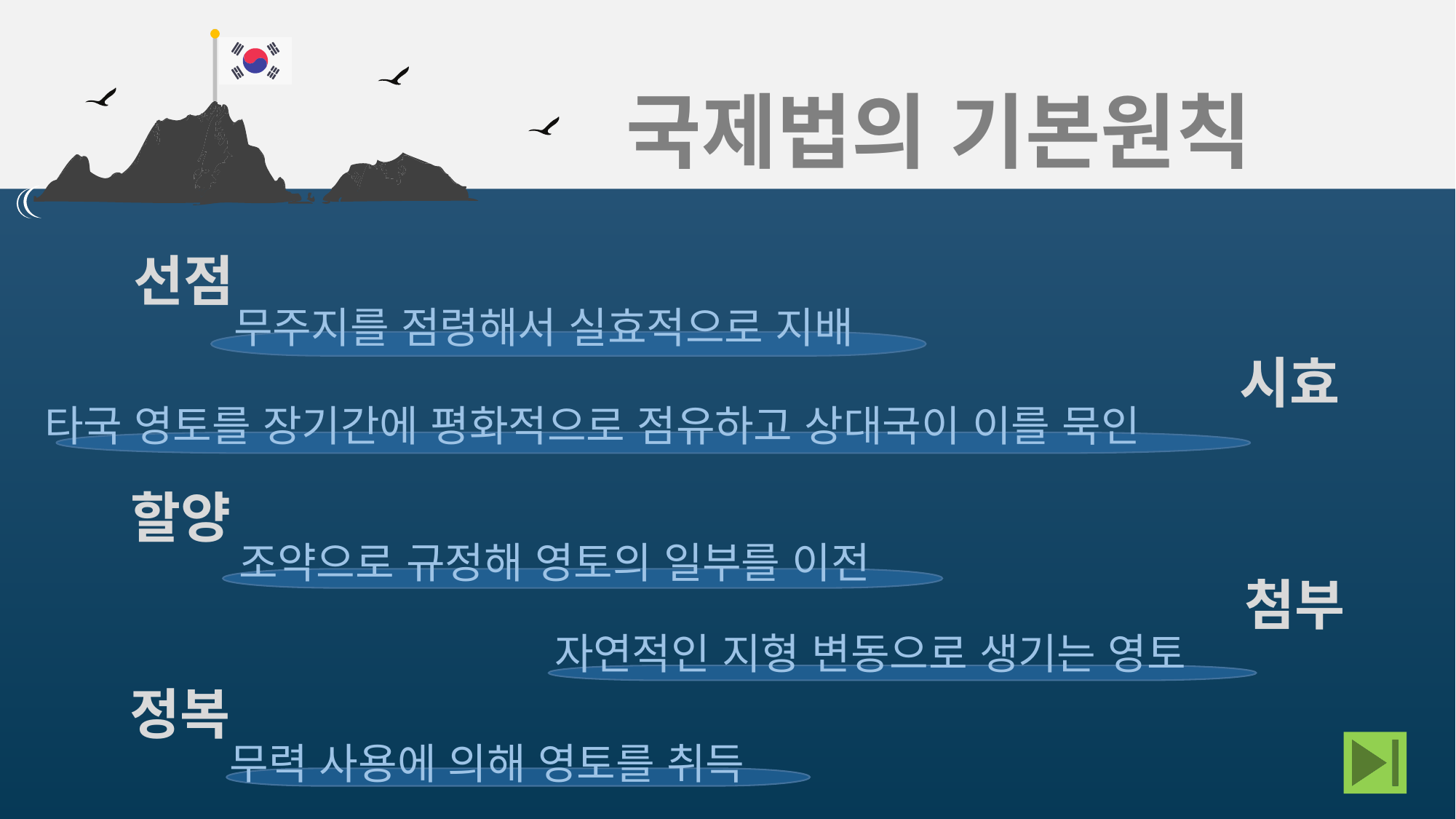

국제법의 기본원칙

선점
무주지를 점령해서 실효적으로 지배

시효
타국 영토를 장기간에 평화적으로 점유하고 상대국이 이를 묵인

할양
조약으로 규정해 영토의 일부를 이전
첨부

자연적인 지형 변동으로 생기는 영토

정복
무력 사용에 의해 영토를 취득